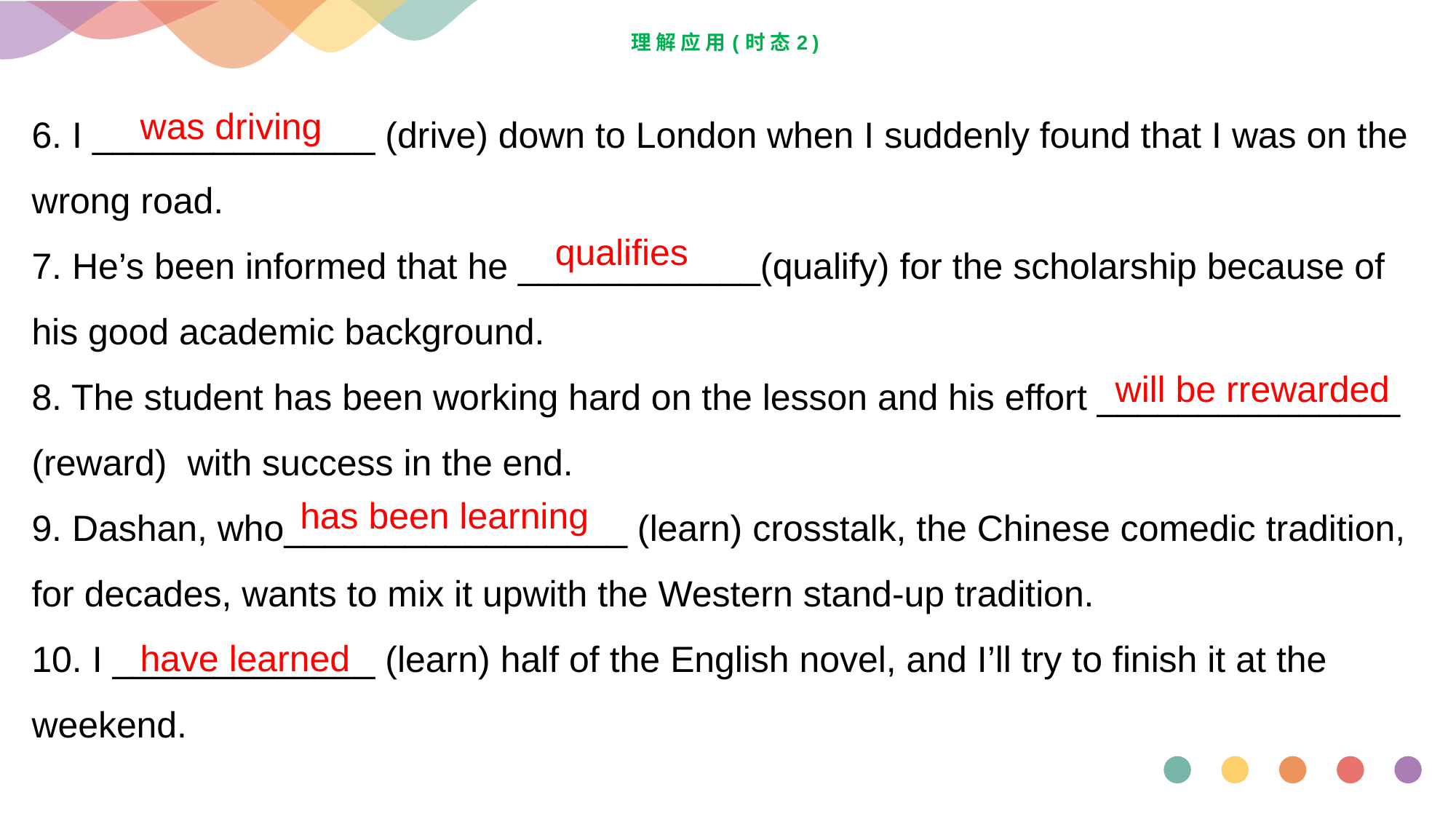

# 理解应用(时态2)
6. I ______________ (drive) down to London when I suddenly found that I was on the wrong road.
7. He’s been informed that he ____________(qualify) for the scholarship because of his good academic background.
8. The student has been working hard on the lesson and his effort _______________ (reward)  with success in the end.
9. Dashan, who_________________ (learn) crosstalk, the Chinese comedic tradition, for decades, wants to mix it upwith the Western stand-up tradition.
10. I _____________ (learn) half of the English novel, and I’ll try to finish it at the weekend.
 was driving
 qualifies
will be rrewarded
has been learning
 have learned